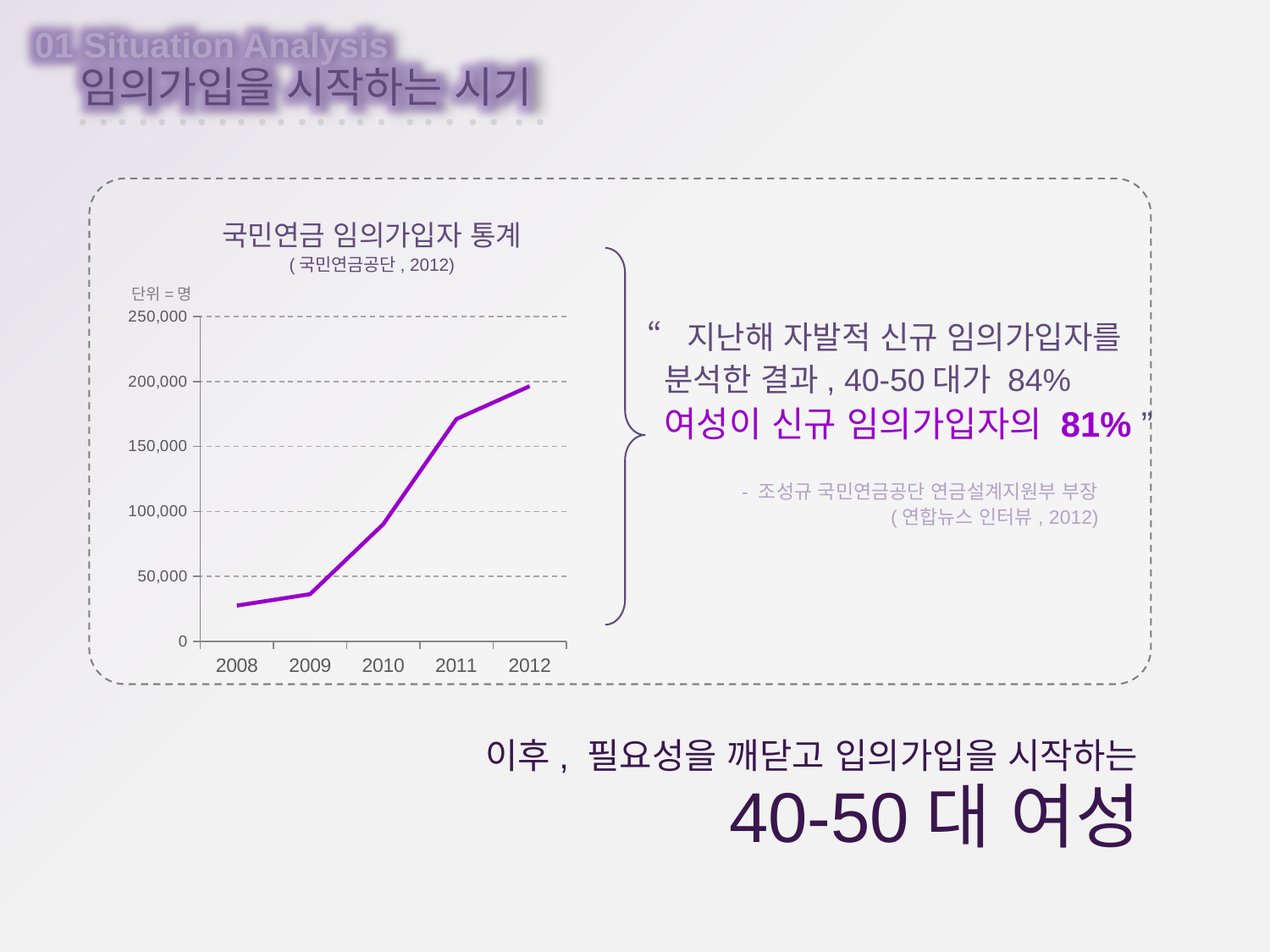

01 Situation Analysis
   임의가입을 시작하는 시기

국민연금 임의가입자 통계
(국민연금공단, 2012)

단위=명

### Chart

| Category | 계열 1 | 열1 | 열2 |
|---|---|---|---|
| 2008 | 27614.0 | None | None |
| 2009 | 36368.0 | None | None |
| 2010 | 90222.0 | None | None |
| 2011 | 171135.0 | None | None |
| 2012 | 196406.0 | None | None |
“지난해 자발적 신규 임의가입자를
 분석한 결과, 40-50대가 84%
 여성이 신규 임의가입자의 81% ”
- 조성규 국민연금공단 연금설계지원부 부장
(연합뉴스 인터뷰, 2012)
이후, 필요성을 깨닫고 입의가입을 시작하는
40-50대 여성